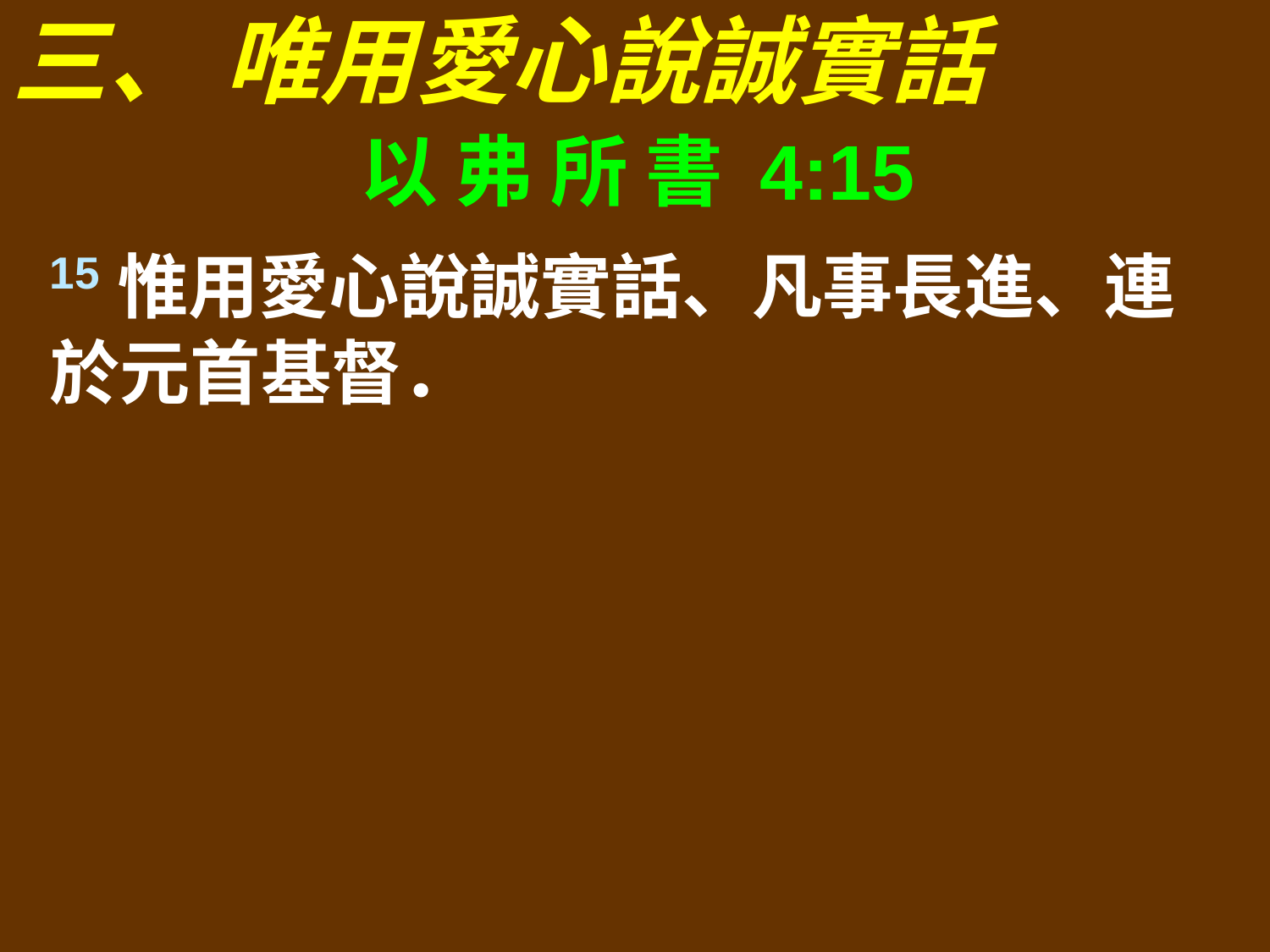

三、 唯用愛心說誠實話
以 弗 所 書 4:15
15惟用愛心說誠實話、凡事長進、連於元首基督．